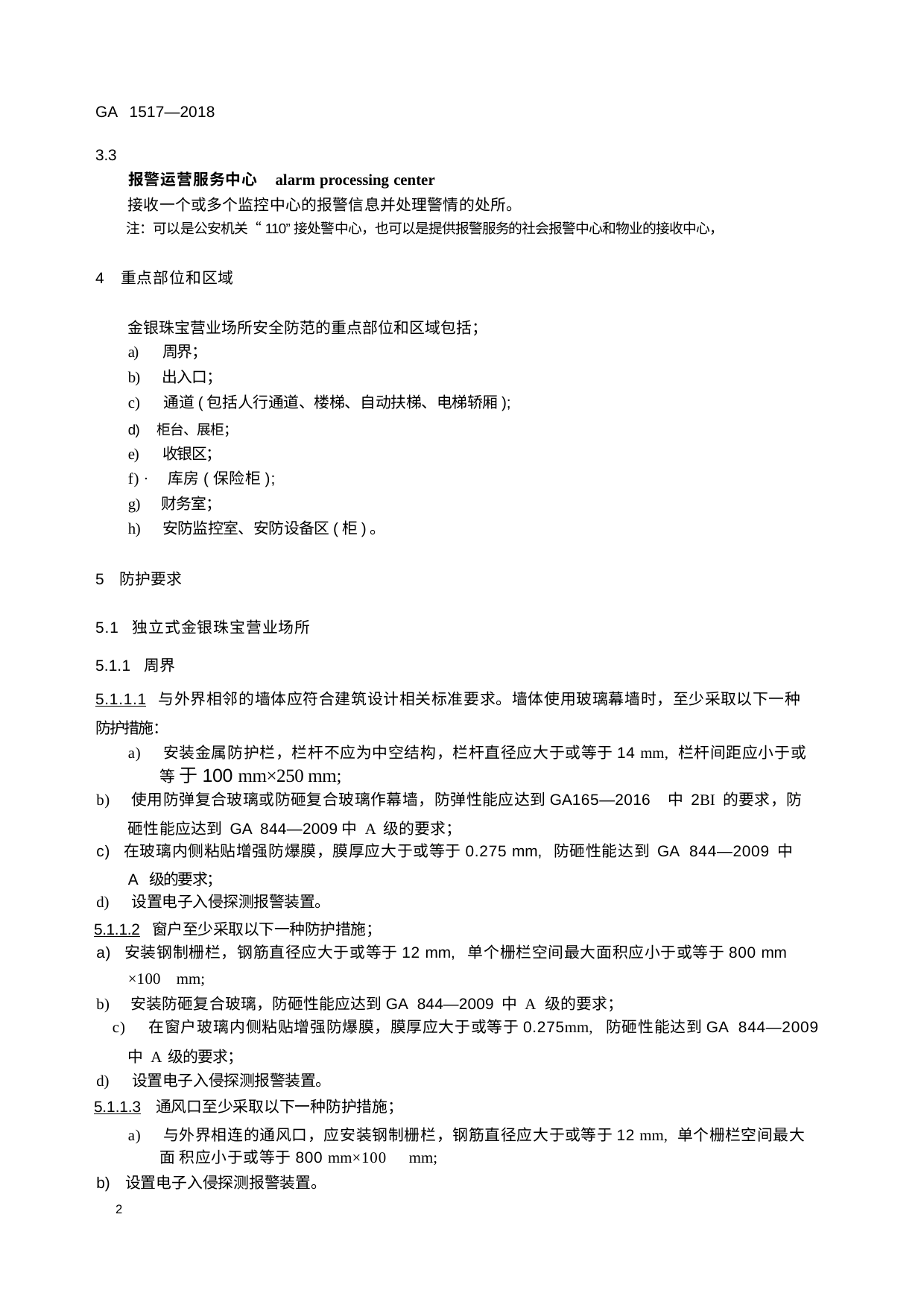

GA  1517—2018

3.3
报警运营服务中心  alarm processing center
接收一个或多个监控中心的报警信息并处理警情的处所。
注：可以是公安机关“110”接处警中心，也可以是提供报警服务的社会报警中心和物业的接收中心，
4 重点部位和区域

金银珠宝营业场所安全防范的重点部位和区域包括；
a)     周界；
b)    出入口；
c)     通道(包括人行通道、楼梯、自动扶梯、电梯轿厢);
d)  柜台、展柜；
e)     收银区；
f) ·   库房(保险柜);
g)     财务室；
h)     安防监控室、安防设备区(柜)。
5  防护要求

5.1 独立式金银珠宝营业场所
5.1.1 周界
5.1.1.1  与外界相邻的墙体应符合建筑设计相关标准要求。墙体使用玻璃幕墙时，至少采取以下一种
防护措施：
a)    安装金属防护栏，栏杆不应为中空结构，栏杆直径应大于或等于14 mm, 栏杆间距应小于或等 于100 mm×250 mm;
b)    使用防弹复合玻璃或防砸复合玻璃作幕墙，防弹性能应达到GA165—2016  中 2BI 的要求，防
砸性能应达到 GA  844—2009中 A 级的要求；
c)  在玻璃内侧粘贴增强防爆膜，膜厚应大于或等于0.275 mm, 防砸性能达到 GA  844—2009 中
A 级的要求；
d)    设置电子入侵探测报警装置。
5.1.1.2  窗户至少采取以下一种防护措施；
a)  安装钢制栅栏，钢筋直径应大于或等于12 mm, 单个栅栏空间最大面积应小于或等于800 mm
×100   mm;
b)    安装防砸复合玻璃，防砸性能应达到GA  844—2009 中 A 级的要求；
c)    在窗户玻璃内侧粘贴增强防爆膜，膜厚应大于或等于0.275mm,  防砸性能达到GA  844—2009
中 A 级的要求；
d)    设置电子入侵探测报警装置。
5.1.1.3 通风口至少采取以下一种防护措施；
a)    与外界相连的通风口，应安装钢制栅栏，钢筋直径应大于或等于12 mm, 单个栅栏空间最大面 积应小于或等于800 mm×100     mm;

b) 设置电子入侵探测报警装置。

2